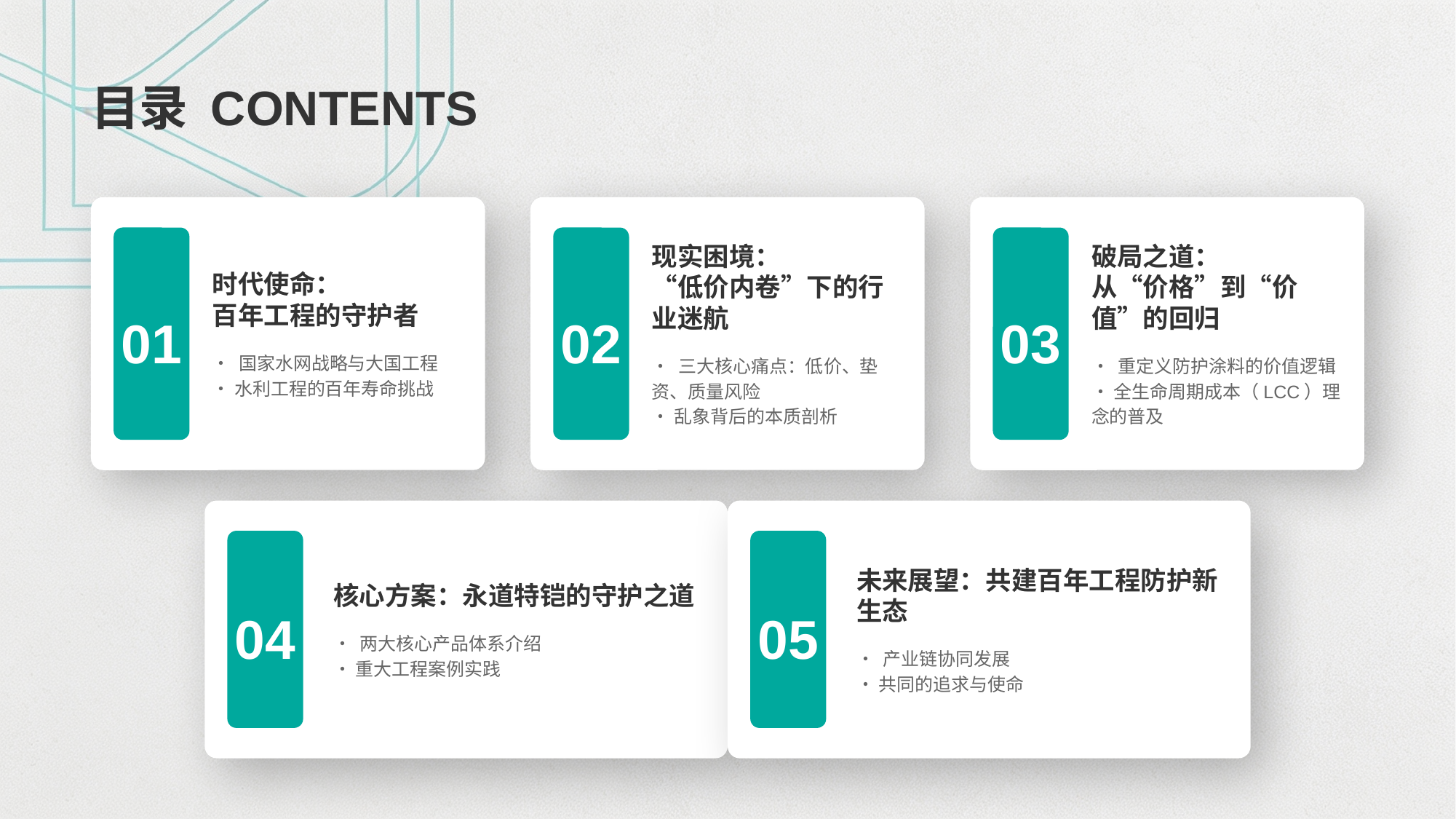

目录 CONTENTS

时代使命：
百年工程的守护者
• 国家水网战略与大国工程
• 水利工程的百年寿命挑战

现实困境：
“低价内卷”下的行业迷航
• 三大核心痛点：低价、垫资、质量风险
• 乱象背后的本质剖析

破局之道：
从“价格”到“价值”的回归
• 重定义防护涂料的价值逻辑
• 全生命周期成本（LCC）理念的普及
01
02
03

核心方案：永道特铠的守护之道
• 两大核心产品体系介绍
• 重大工程案例实践

未来展望：共建百年工程防护新生态
• 产业链协同发展
• 共同的追求与使命
04
05